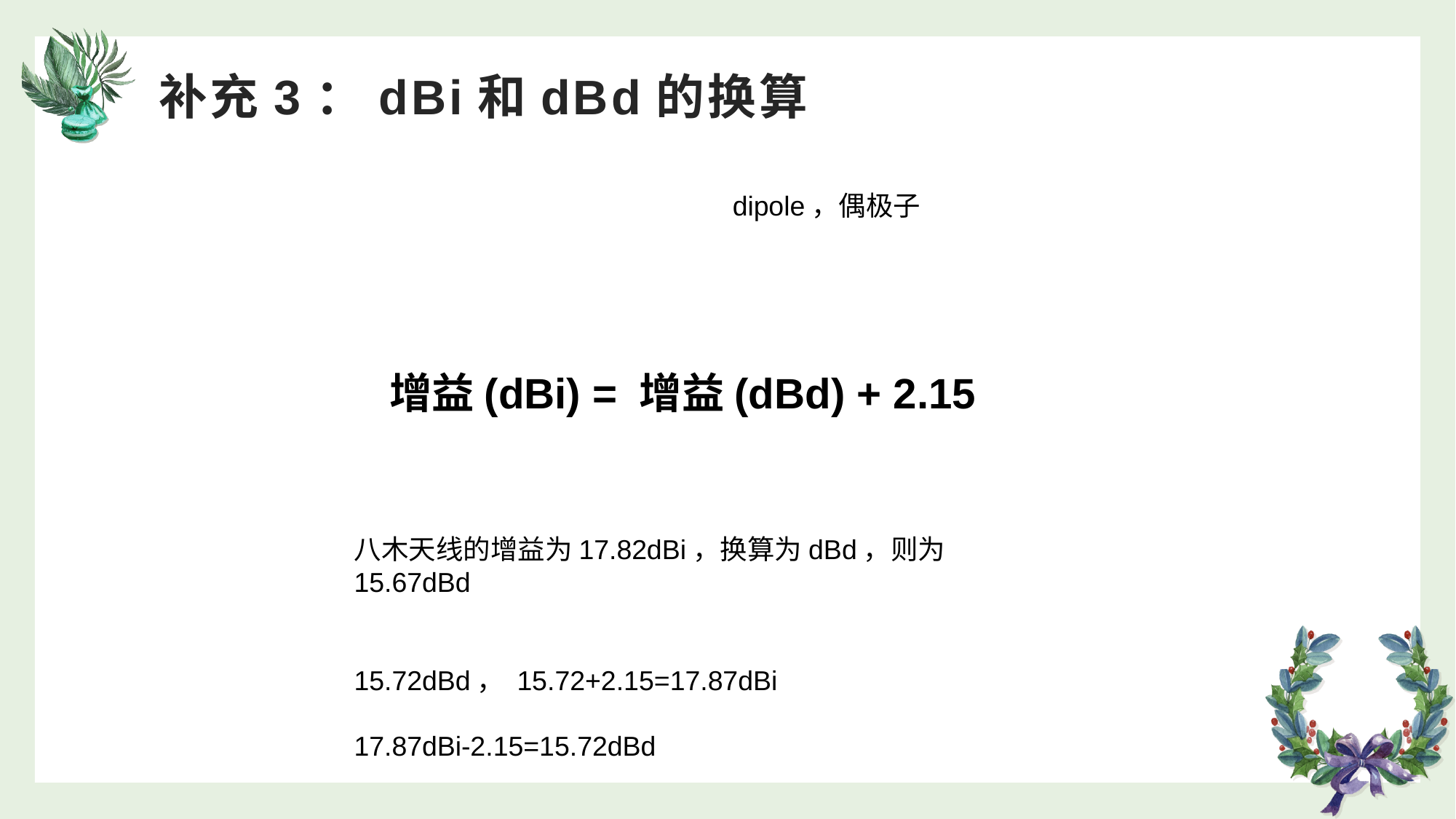

# 补充3：dBi和dBd的换算
dipole，偶极子
增益(dBi) = 增益(dBd) + 2.15
八木天线的增益为17.82dBi，换算为dBd，则为15.67dBd

15.72dBd， 15.72+2.15=17.87dBi

17.87dBi-2.15=15.72dBd